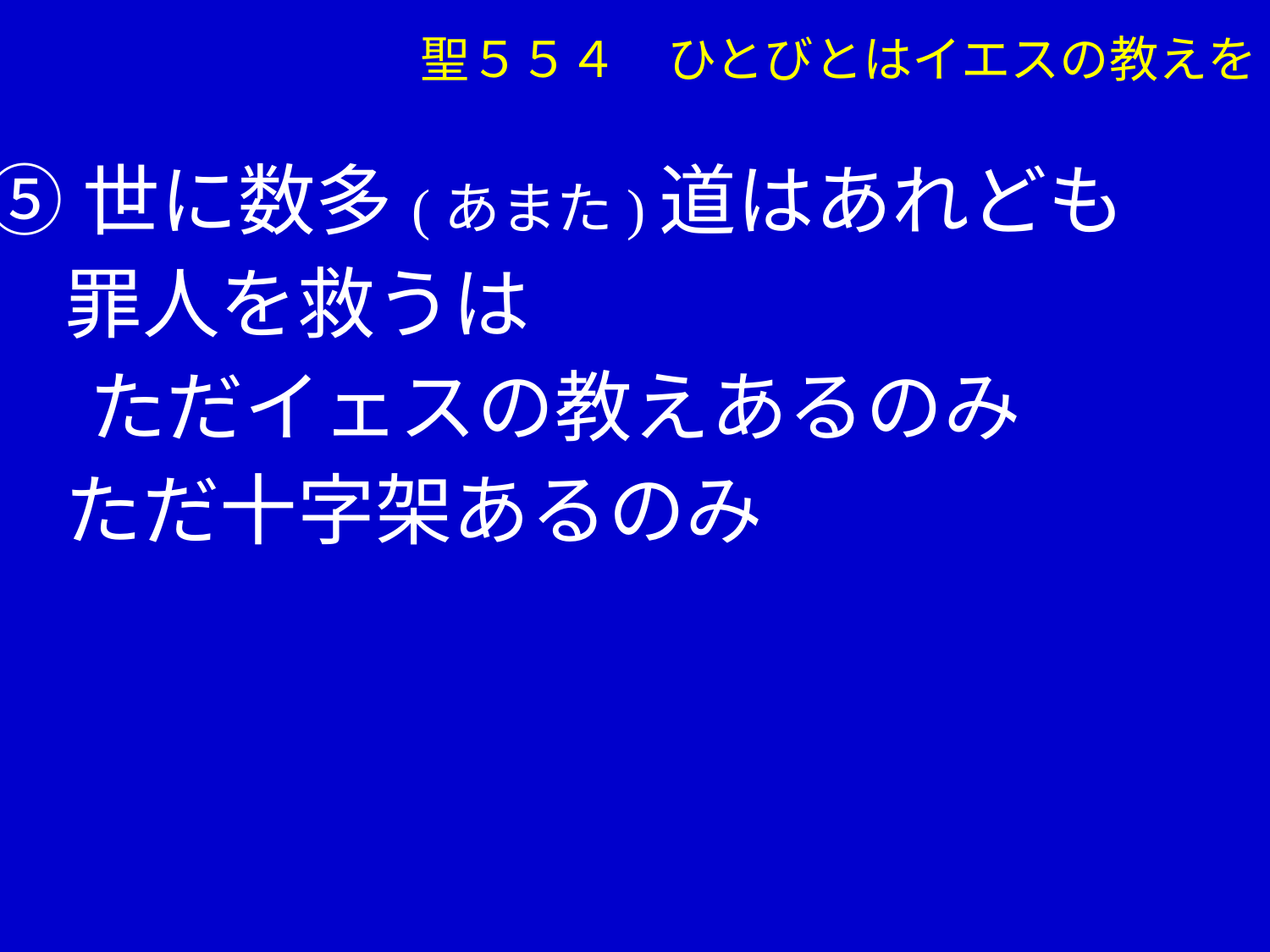

聖５５４　ひとびとはイエスの教えを
 ⑤世に数多(あまた)道はあれども
    罪人を救うは
　  ただイェスの教えあるのみ
    ただ十字架あるのみ